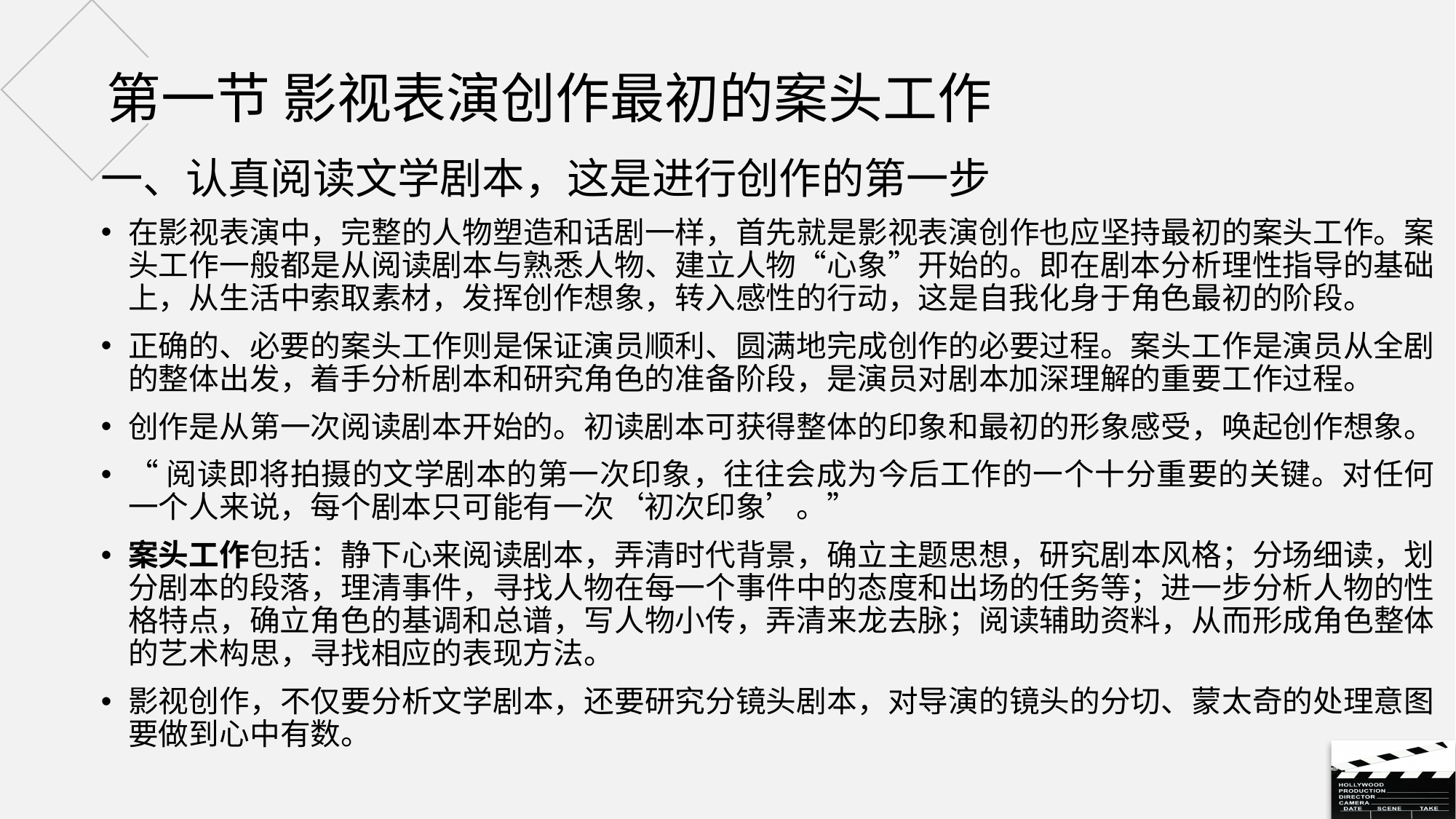

# 第一节 影视表演创作最初的案头工作
一、认真阅读文学剧本，这是进行创作的第一步
在影视表演中，完整的人物塑造和话剧一样，首先就是影视表演创作也应坚持最初的案头工作。案头工作一般都是从阅读剧本与熟悉人物、建立人物“心象”开始的。即在剧本分析理性指导的基础上，从生活中索取素材，发挥创作想象，转入感性的行动，这是自我化身于角色最初的阶段。
正确的、必要的案头工作则是保证演员顺利、圆满地完成创作的必要过程。案头工作是演员从全剧的整体出发，着手分析剧本和研究角色的准备阶段，是演员对剧本加深理解的重要工作过程。
创作是从第一次阅读剧本开始的。初读剧本可获得整体的印象和最初的形象感受，唤起创作想象。
“阅读即将拍摄的文学剧本的第一次印象，往往会成为今后工作的一个十分重要的关键。对任何一个人来说，每个剧本只可能有一次‘初次印象’。”
案头工作包括：静下心来阅读剧本，弄清时代背景，确立主题思想，研究剧本风格；分场细读，划分剧本的段落，理清事件，寻找人物在每一个事件中的态度和出场的任务等；进一步分析人物的性格特点，确立角色的基调和总谱，写人物小传，弄清来龙去脉；阅读辅助资料，从而形成角色整体的艺术构思，寻找相应的表现方法。
影视创作，不仅要分析文学剧本，还要研究分镜头剧本，对导演的镜头的分切、蒙太奇的处理意图要做到心中有数。